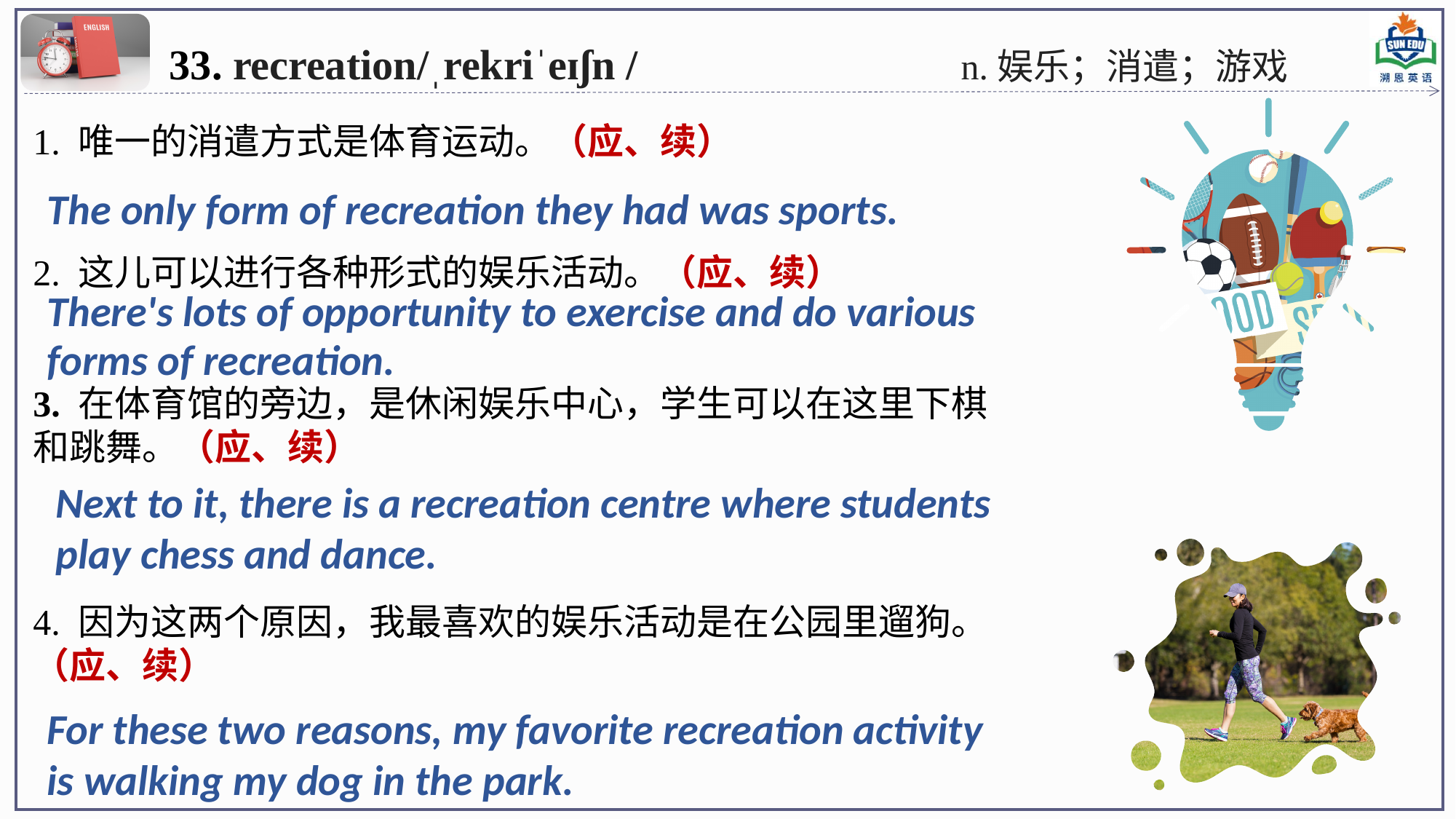

33. recreation/ˌrekriˈeɪʃn /                                   n.娱乐；消遣；游戏

1. 唯一的消遣方式是体育运动。（应、续）

2. 这儿可以进行各种形式的娱乐活动。（应、续）
 3. 在体育馆的旁边，是休闲娱乐中心，学生可以在这里下棋和跳舞。（应、续）

4. 因为这两个原因，我最喜欢的娱乐活动是在公园里遛狗。（应、续）
The only form of recreation they had was sports.
There's lots of opportunity to exercise and do various forms of recreation.
Next to it, there is a recreation centre where students play chess and dance.

For these two reasons, my favorite recreation activity is walking my dog in the park.